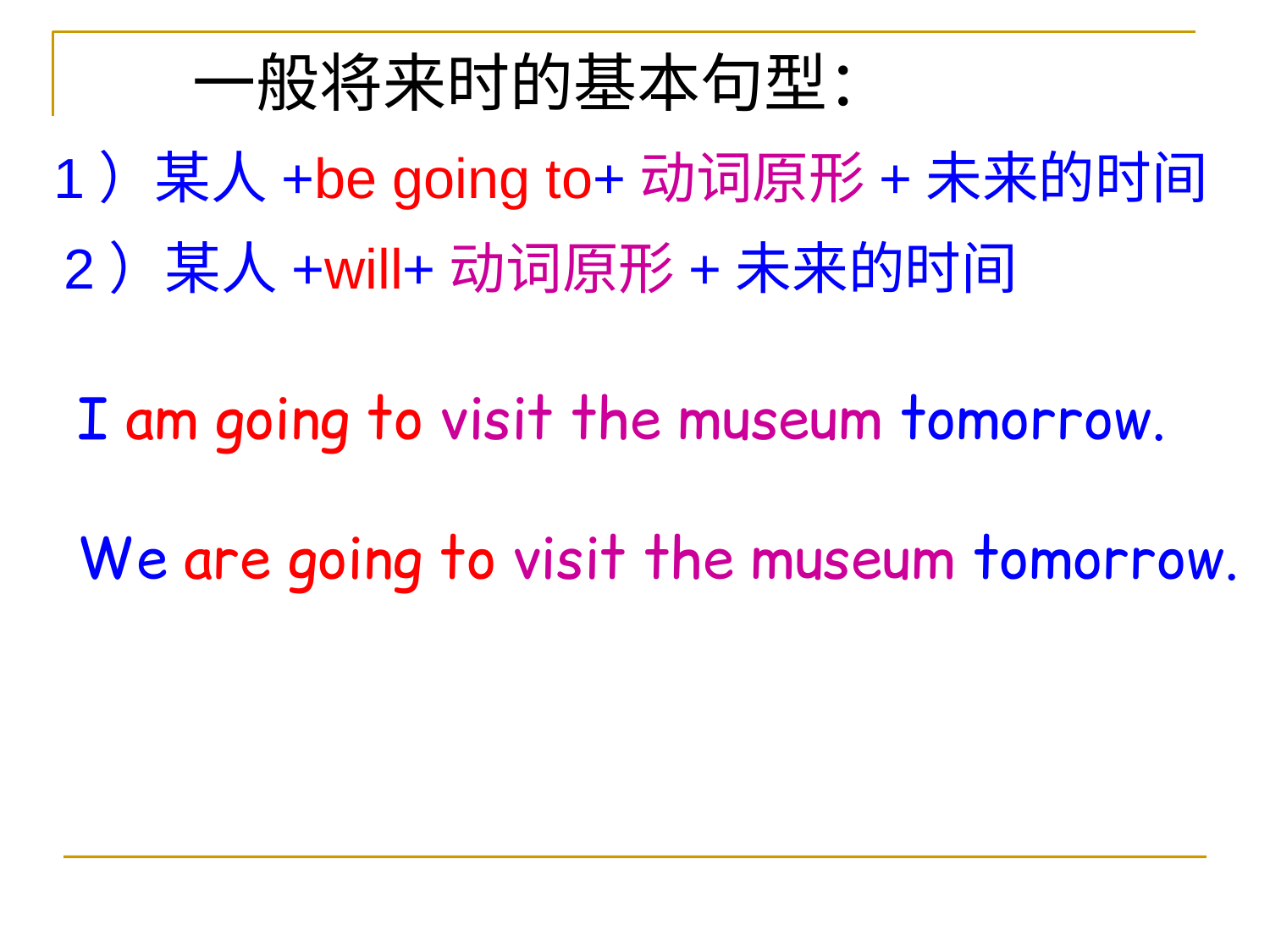

一般将来时的基本句型：
1）某人+be going to+动词原形+未来的时间
2）某人+will+动词原形+未来的时间
I am going to visit the museum tomorrow.
We are going to visit the museum tomorrow.